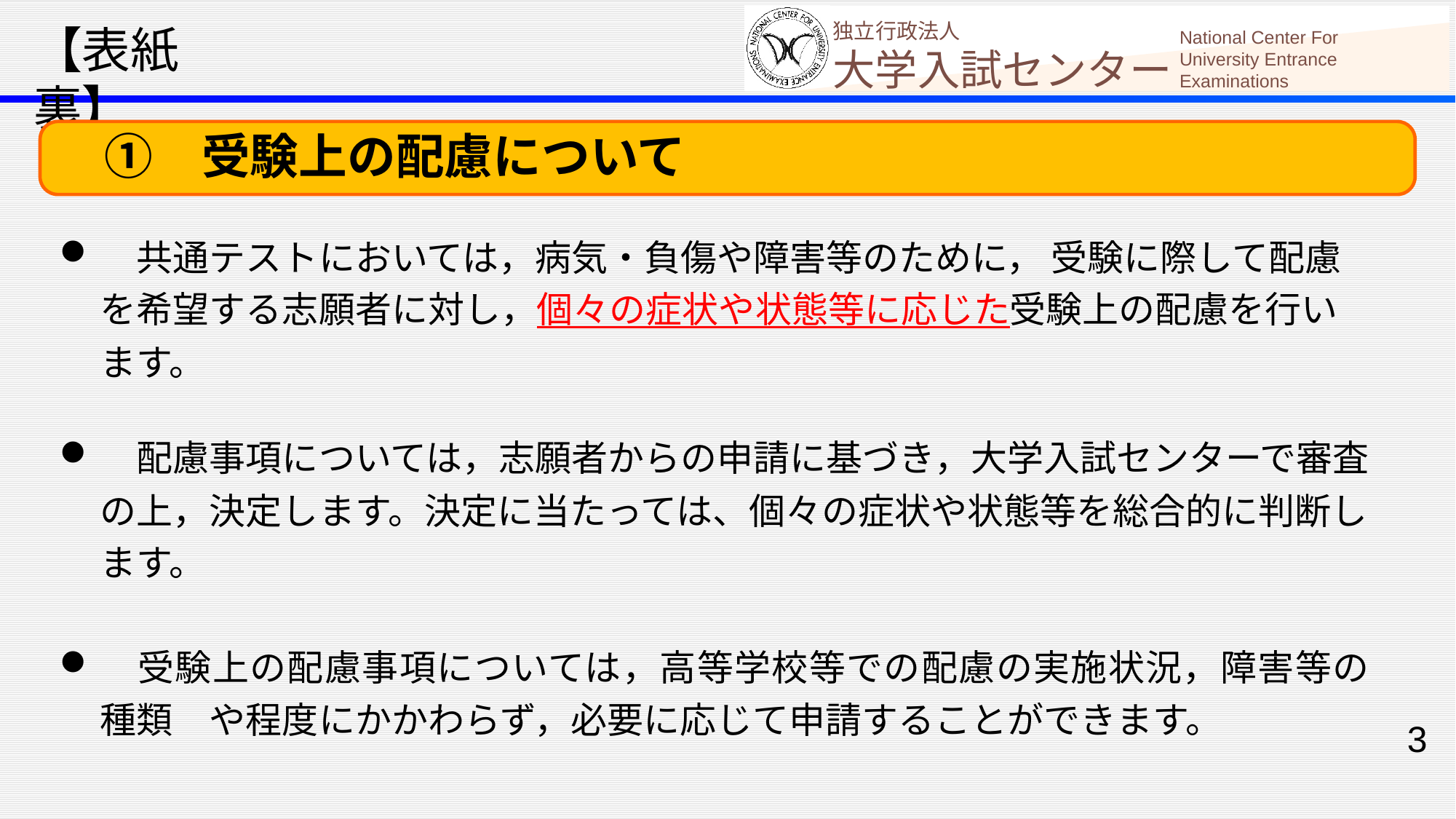

【表紙 裏】
　①　受験上の配慮について
　共通テストにおいては，病気・負傷や障害等のために， 受験に際して配慮を希望する志願者に対し，個々の症状や状態等に応じた受験上の配慮を行います。

　配慮事項については，志願者からの申請に基づき，大学入試センターで審査の上，決定します。決定に当たっては、個々の症状や状態等を総合的に判断します。

　受験上の配慮事項については，高等学校等での配慮の実施状況，障害等の種類　や程度にかかわらず，必要に応じて申請することができます。
3